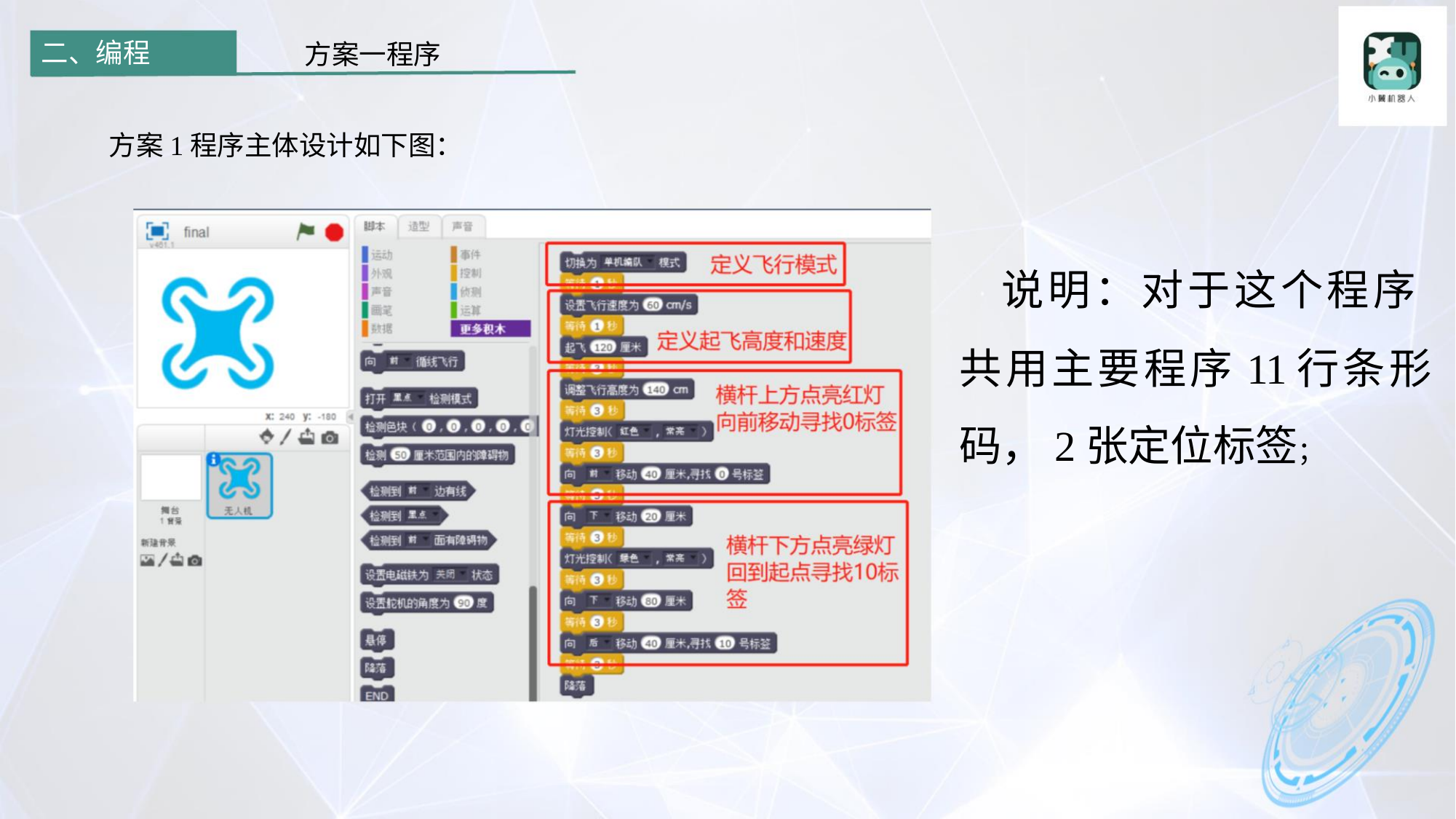

方案一程序
二、编程
方案1程序主体设计如下图：
说明：对于这个程序
共用主要程序11行条形
码，2张定位标签；